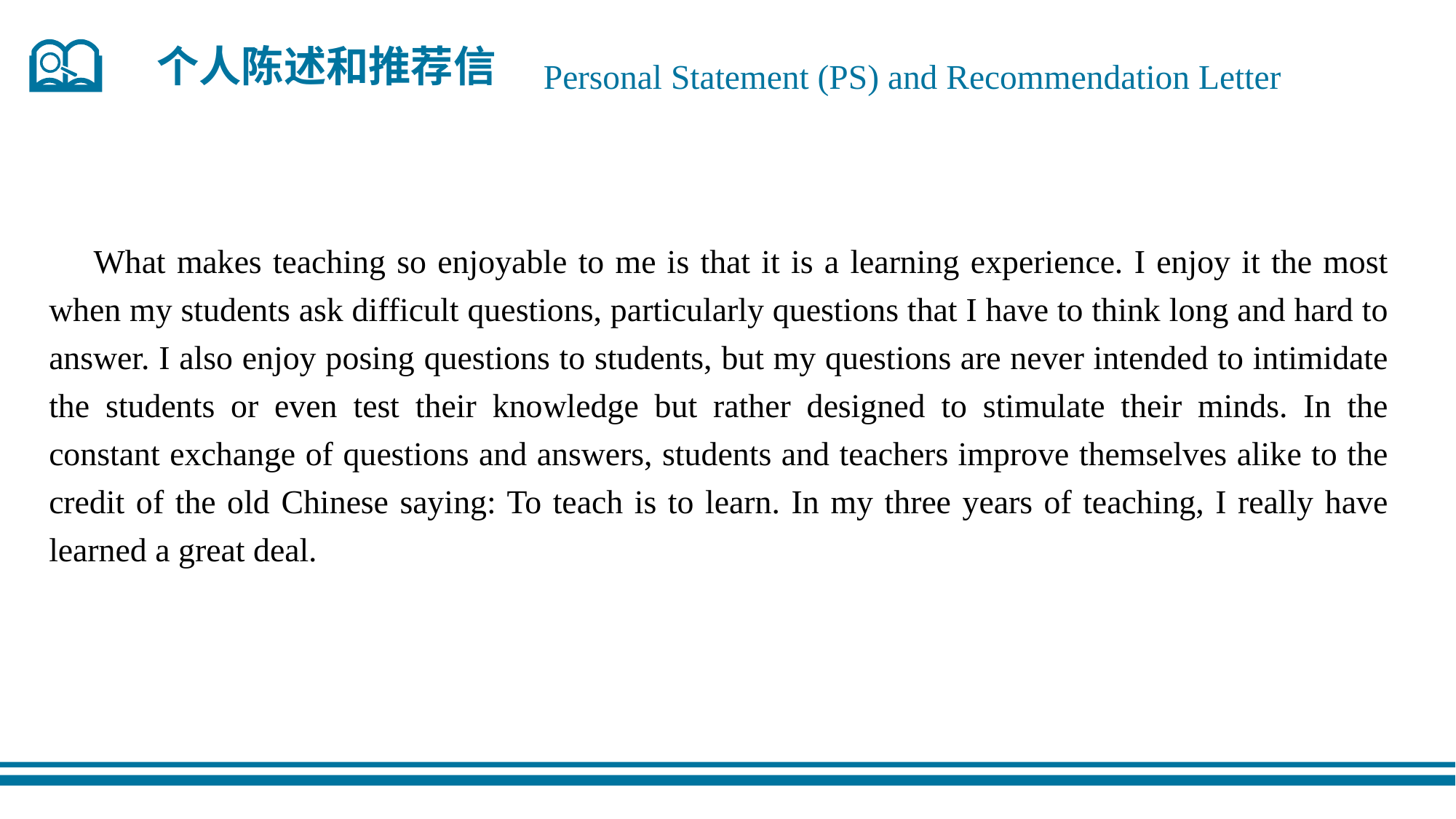

个人陈述和推荐信
Personal Statement (PS) and Recommendation Letter

    What makes teaching so enjoyable to me is that it is a learning experience. I enjoy it the most when my students ask difficult questions, particularly questions that I have to think long and hard to answer. I also enjoy posing questions to students, but my questions are never intended to intimidate the students or even test their knowledge but rather designed to stimulate their minds. In the constant exchange of questions and answers, students and teachers improve themselves alike to the credit of the old Chinese saying: To teach is to learn. In my three years of teaching, I really have learned a great deal.